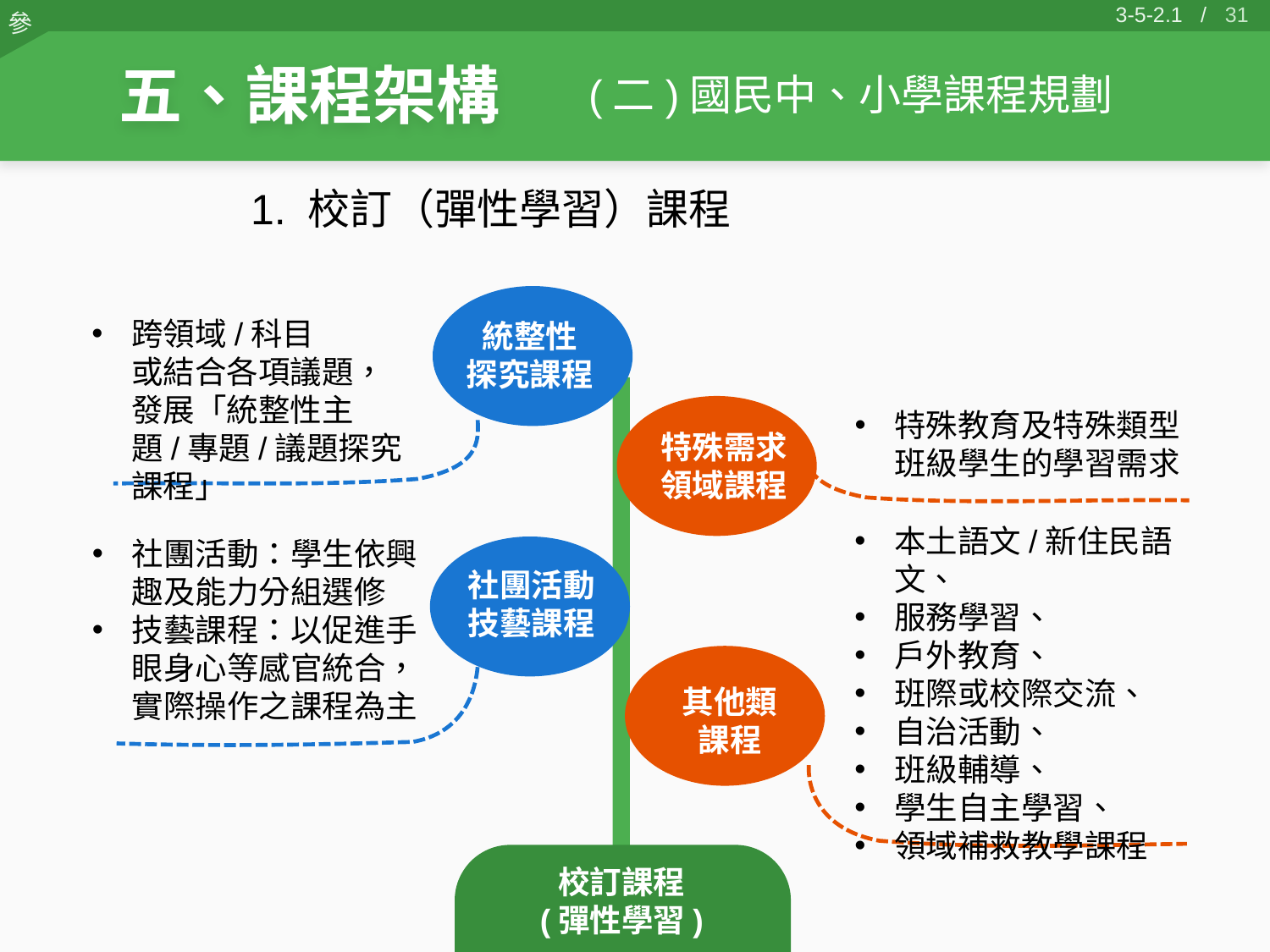

31
3-5-2.1   /
五、課程架構
(二)國民中、小學課程規劃
1. 校訂（彈性學習）課程

統整性
探究課程
跨領域/科目
或結合各項議題，
發展「統整性主題/專題/議題探究課程」

特殊需求
領域課程
特殊教育及特殊類型班級學生的學習需求

本土語文/新住民語文、
服務學習、
戶外教育、
班際或校際交流、
自治活動、
班級輔導、
學生自主學習、
領域補救教學課程

其他類
課程
社團活動：學生依興趣及能力分組選修
技藝課程：以促進手眼身心等感官統合，實際操作之課程為主

社團活動
技藝課程

校訂課程
(彈性學習)